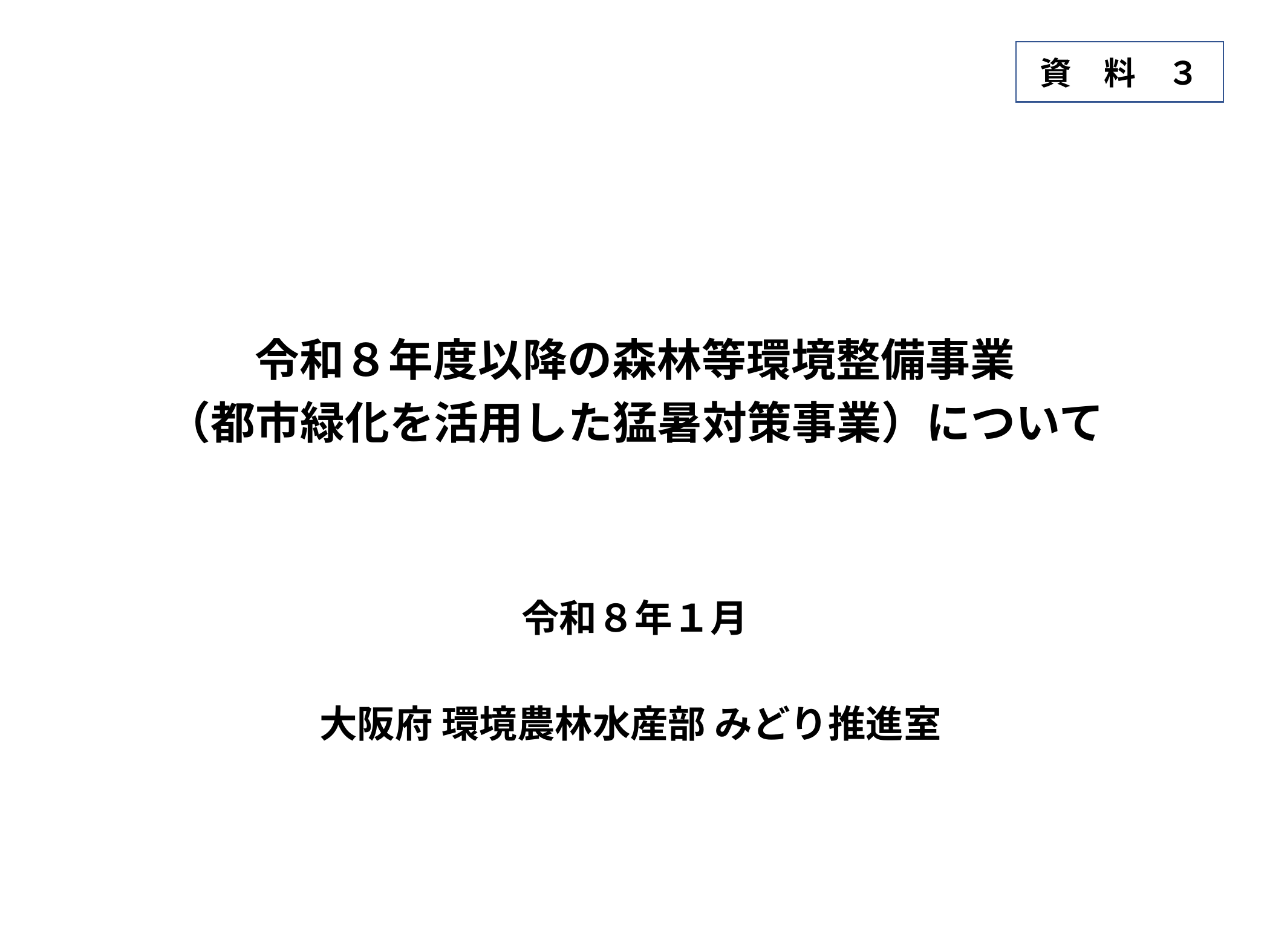

資　料　３
令和８年度以降の森林等環境整備事業
（都市緑化を活用した猛暑対策事業）について

令和８年１月

大阪府 環境農林水産部 みどり推進室